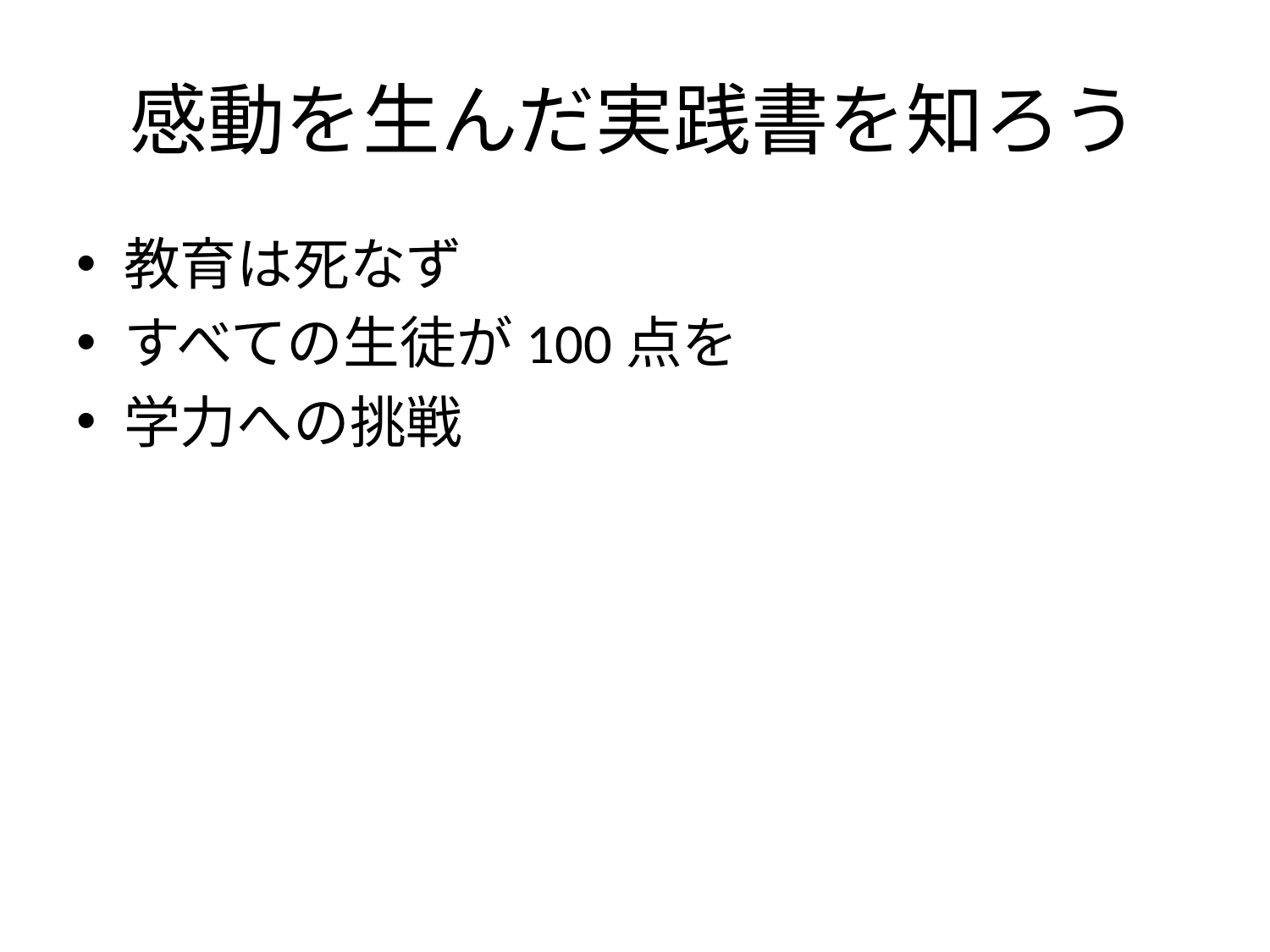

# 感動を生んだ実践書を知ろう
教育は死なず
すべての生徒が100点を
学力への挑戦